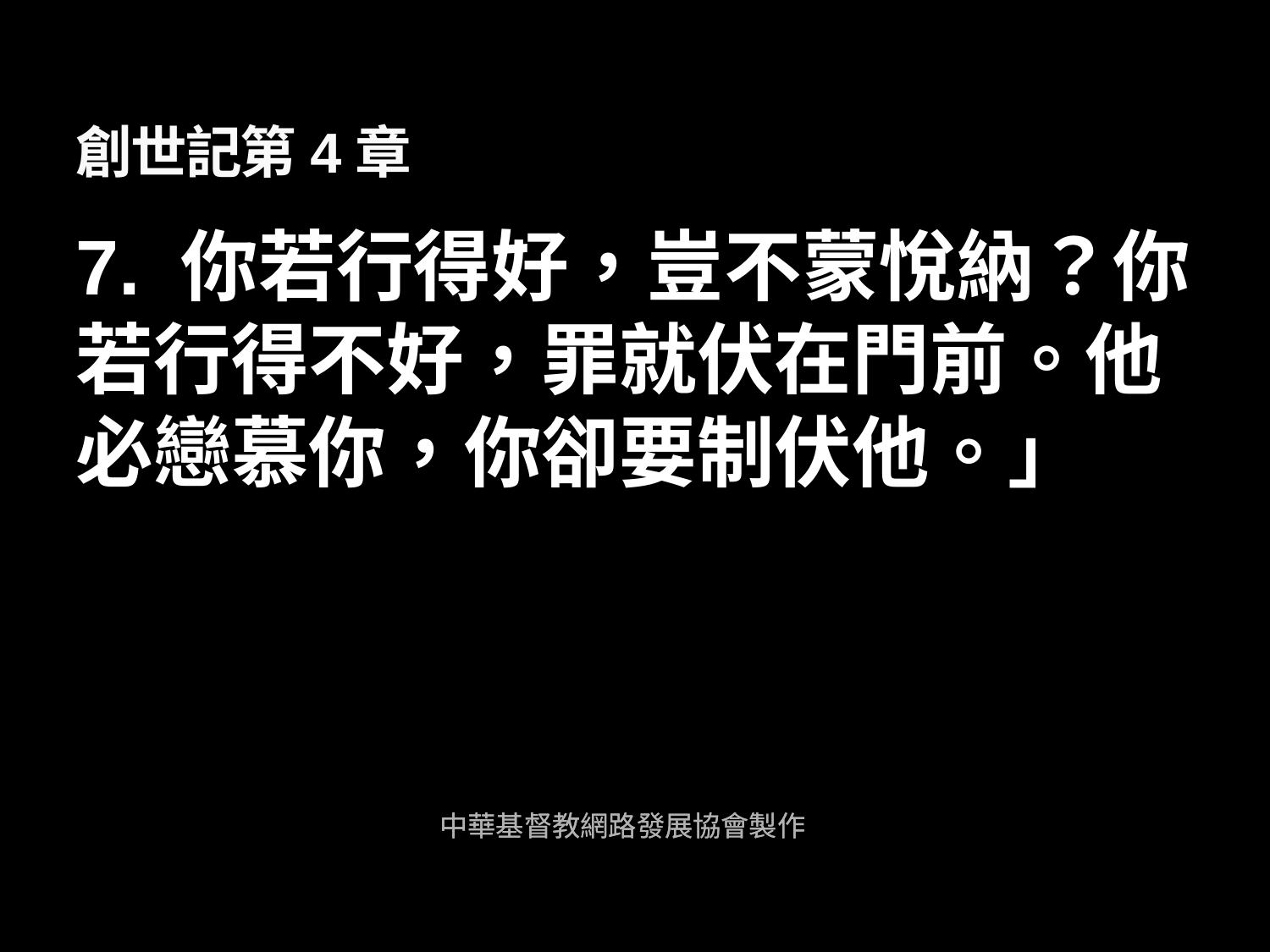

# 創世記第4章
7. 你若行得好，豈不蒙悅納？你若行得不好，罪就伏在門前。他必戀慕你，你卻要制伏他。」